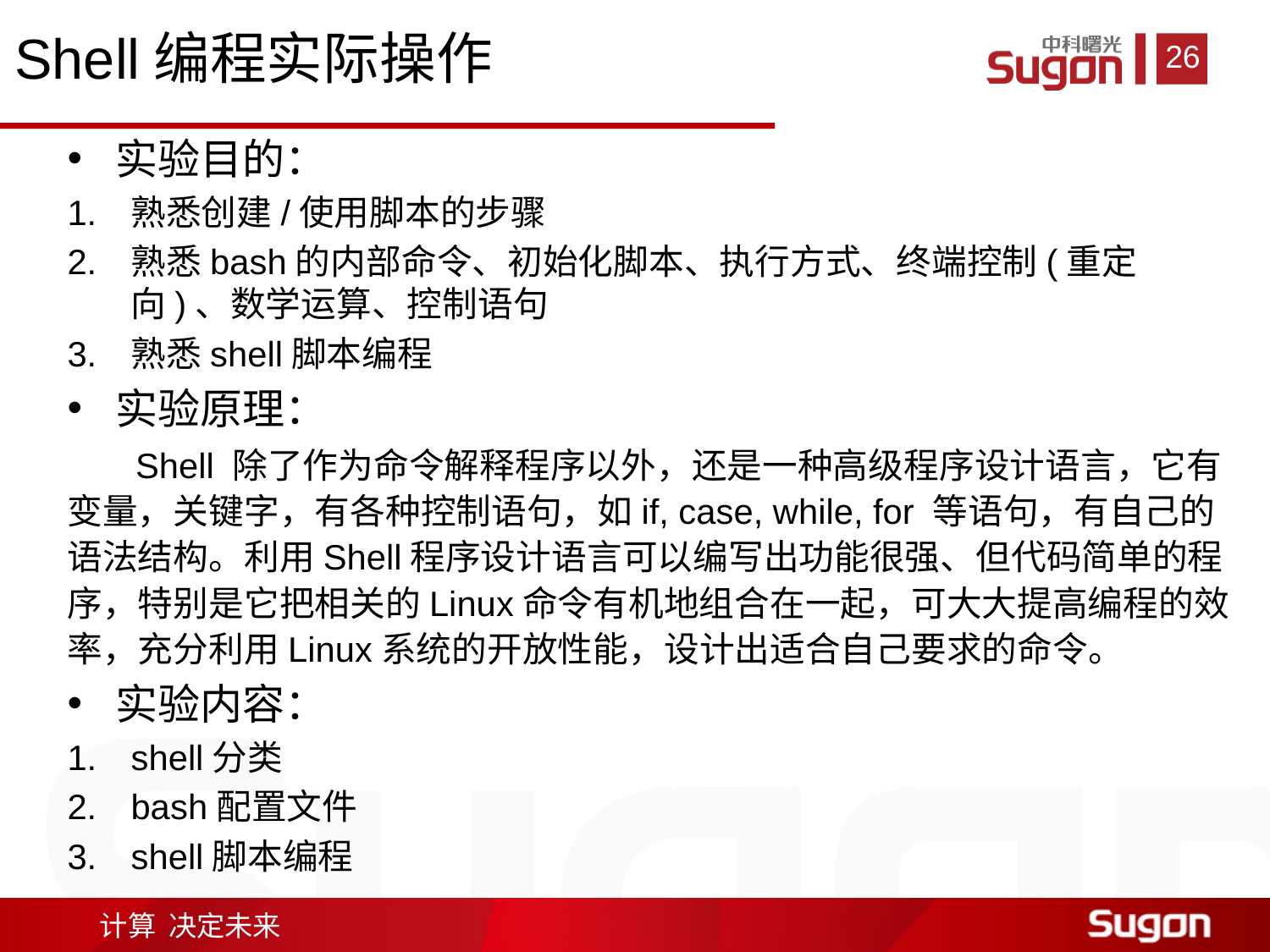

Shell编程实际操作
实验目的：
熟悉创建/使用脚本的步骤
熟悉bash的内部命令、初始化脚本、执行方式、终端控制(重定向)、数学运算、控制语句
熟悉shell脚本编程
实验原理：
       Shell 除了作为命令解释程序以外，还是一种高级程序设计语言，它有变量，关键字，有各种控制语句，如if, case, while, for 等语句，有自己的语法结构。利用Shell程序设计语言可以编写出功能很强、但代码简单的程序，特别是它把相关的Linux命令有机地组合在一起，可大大提高编程的效率，充分利用Linux系统的开放性能，设计出适合自己要求的命令。
实验内容：
shell分类
bash配置文件
shell脚本编程